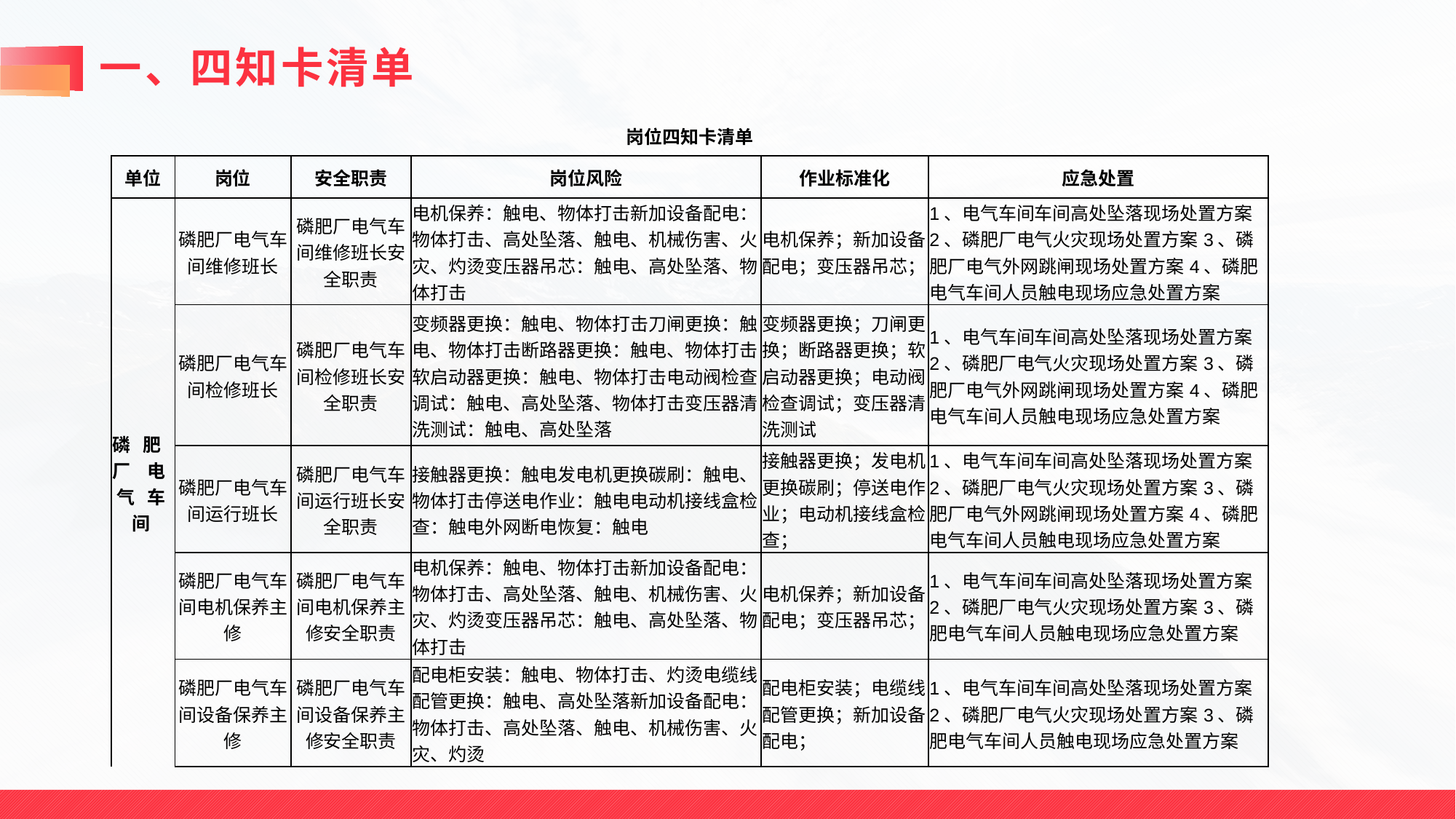

# 一、四知卡清单
| 岗位四知卡清单 |  |  |  |  |  |
| --- | --- | --- | --- | --- | --- |
| 单位 | 岗位 | 安全职责 | 岗位风险 | 作业标准化 | 应急处置 |
| 磷 肥 厂 电 气 车 间 | 磷肥厂电气车间维修班长 | 磷肥厂电气车间维修班长安全职责 | 电机保养：触电、物体打击新加设备配电：物体打击、高处坠落、触电、机械伤害、火灾、灼烫变压器吊芯：触电、高处坠落、物体打击 | 电机保养；新加设备配电；变压器吊芯； | 1、电气车间车间高处坠落现场处置方案2、磷肥厂电气火灾现场处置方案3、磷肥厂电气外网跳闸现场处置方案4、磷肥电气车间人员触电现场应急处置方案 |
|  | 磷肥厂电气车间检修班长 | 磷肥厂电气车间检修班长安全职责 | 变频器更换：触电、物体打击刀闸更换：触电、物体打击断路器更换：触电、物体打击软启动器更换：触电、物体打击电动阀检查调试：触电、高处坠落、物体打击变压器清洗测试：触电、高处坠落 | 变频器更换；刀闸更换；断路器更换；软启动器更换；电动阀检查调试；变压器清洗测试 | 1、电气车间车间高处坠落现场处置方案2、磷肥厂电气火灾现场处置方案3、磷肥厂电气外网跳闸现场处置方案4、磷肥电气车间人员触电现场应急处置方案 |
|  | 磷肥厂电气车间运行班长 | 磷肥厂电气车间运行班长安全职责 | 接触器更换：触电发电机更换碳刷：触电、物体打击停送电作业：触电电动机接线盒检查：触电外网断电恢复：触电 | 接触器更换；发电机更换碳刷；停送电作业；电动机接线盒检查； | 1、电气车间车间高处坠落现场处置方案2、磷肥厂电气火灾现场处置方案3、磷肥厂电气外网跳闸现场处置方案4、磷肥电气车间人员触电现场应急处置方案 |
|  | 磷肥厂电气车间电机保养主修 | 磷肥厂电气车间电机保养主修安全职责 | 电机保养：触电、物体打击新加设备配电：物体打击、高处坠落、触电、机械伤害、火灾、灼烫变压器吊芯：触电、高处坠落、物体打击 | 电机保养；新加设备配电；变压器吊芯； | 1、电气车间车间高处坠落现场处置方案2、磷肥厂电气火灾现场处置方案3、磷肥电气车间人员触电现场应急处置方案 |
|  | 磷肥厂电气车间设备保养主修 | 磷肥厂电气车间设备保养主修安全职责 | 配电柜安装：触电、物体打击、灼烫电缆线配管更换：触电、高处坠落新加设备配电：物体打击、高处坠落、触电、机械伤害、火灾、灼烫 | 配电柜安装；电缆线配管更换；新加设备配电； | 1、电气车间车间高处坠落现场处置方案2、磷肥厂电气火灾现场处置方案3、磷肥电气车间人员触电现场应急处置方案 |
3